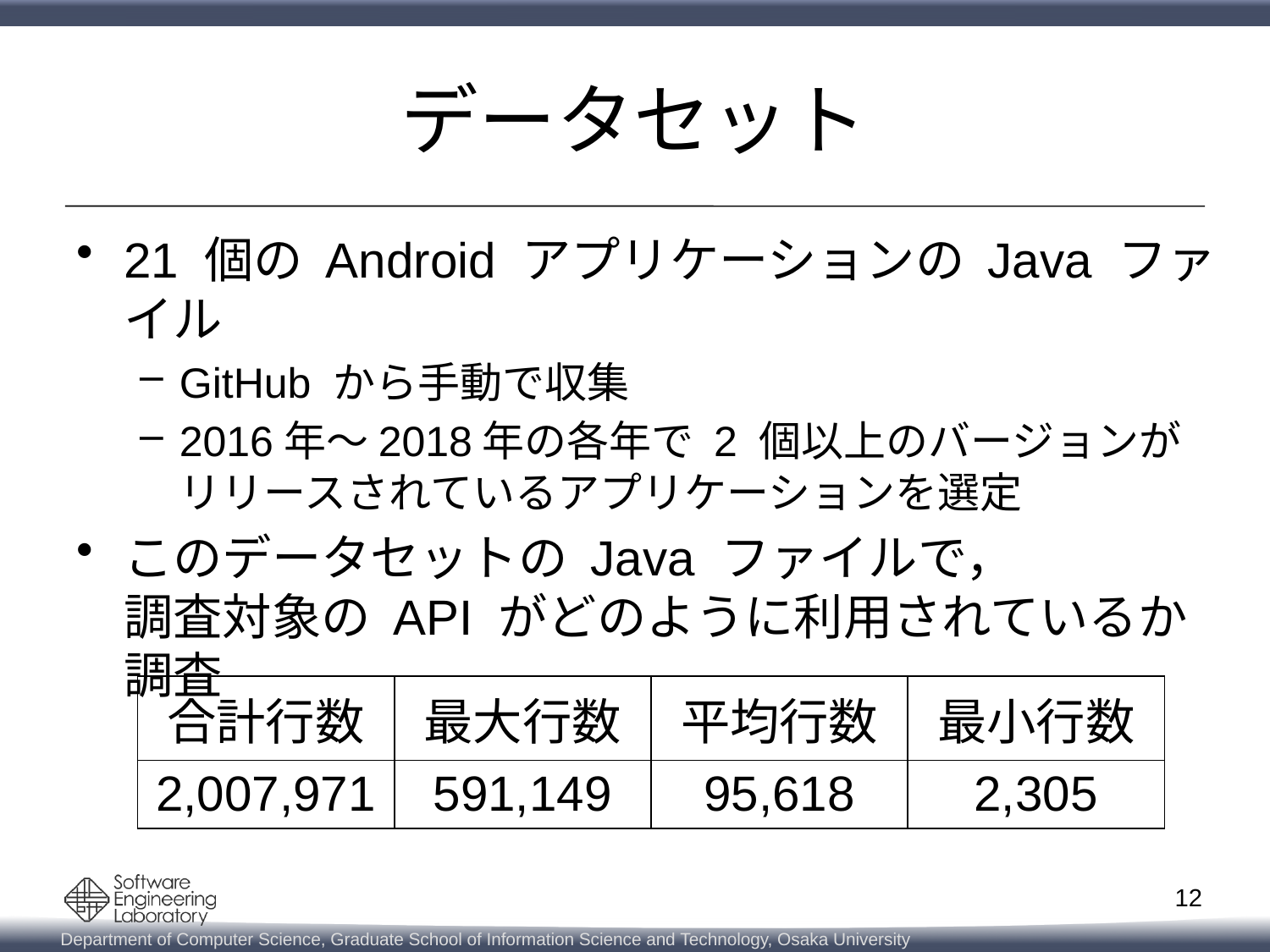

# データセット
21 個の Android アプリケーションの Java ファイル
GitHub から手動で収集
2016年～2018年の各年で 2 個以上のバージョンが
リリースされているアプリケーションを選定
このデータセットの Java ファイルで，
調査対象の API がどのように利用されているか調査
| 合計行数 | 最大行数 | 平均行数 | 最小行数 |
| --- | --- | --- | --- |
| 2,007,971 | 591,149 | 95,618 | 2,305 |
12